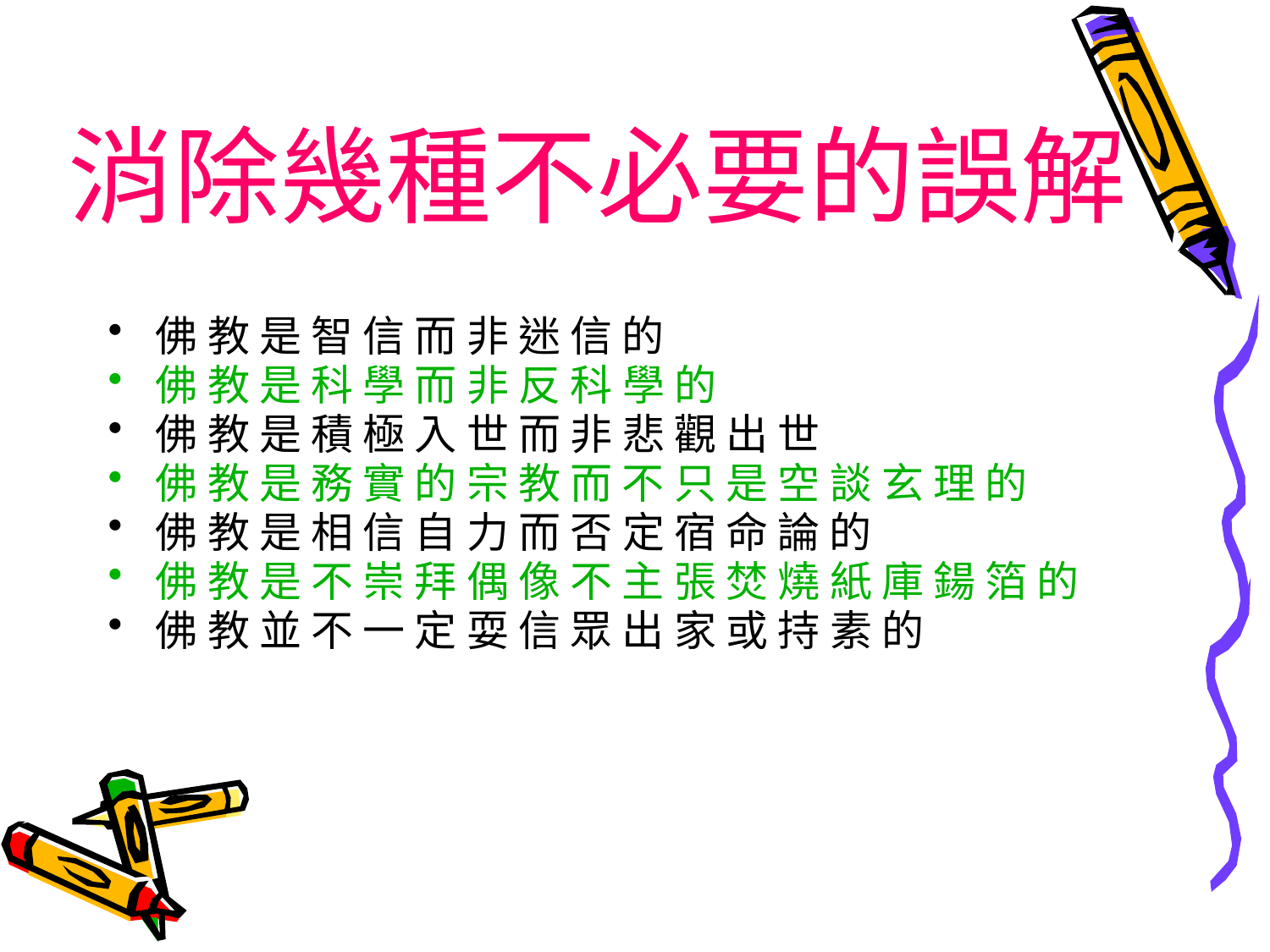

# 消除幾種不必要的誤解

佛 教 是 智 信 而 非 迷 信 的
佛 教 是 科 學 而 非 反 科 學 的
佛 教 是 積 極 入 世 而 非 悲 觀 出 世
佛 教 是 務 實 的 宗 教 而 不 只 是 空 談 玄 理 的
佛 教 是 相 信 自 力 而 否 定 宿 命 論 的
佛 教 是 不 崇 拜 偶 像 不 主 張 焚 燒 紙 庫 鍚 箔 的
佛 教 並 不 一 定 耍 信 眾 出 家 或 持 素 的